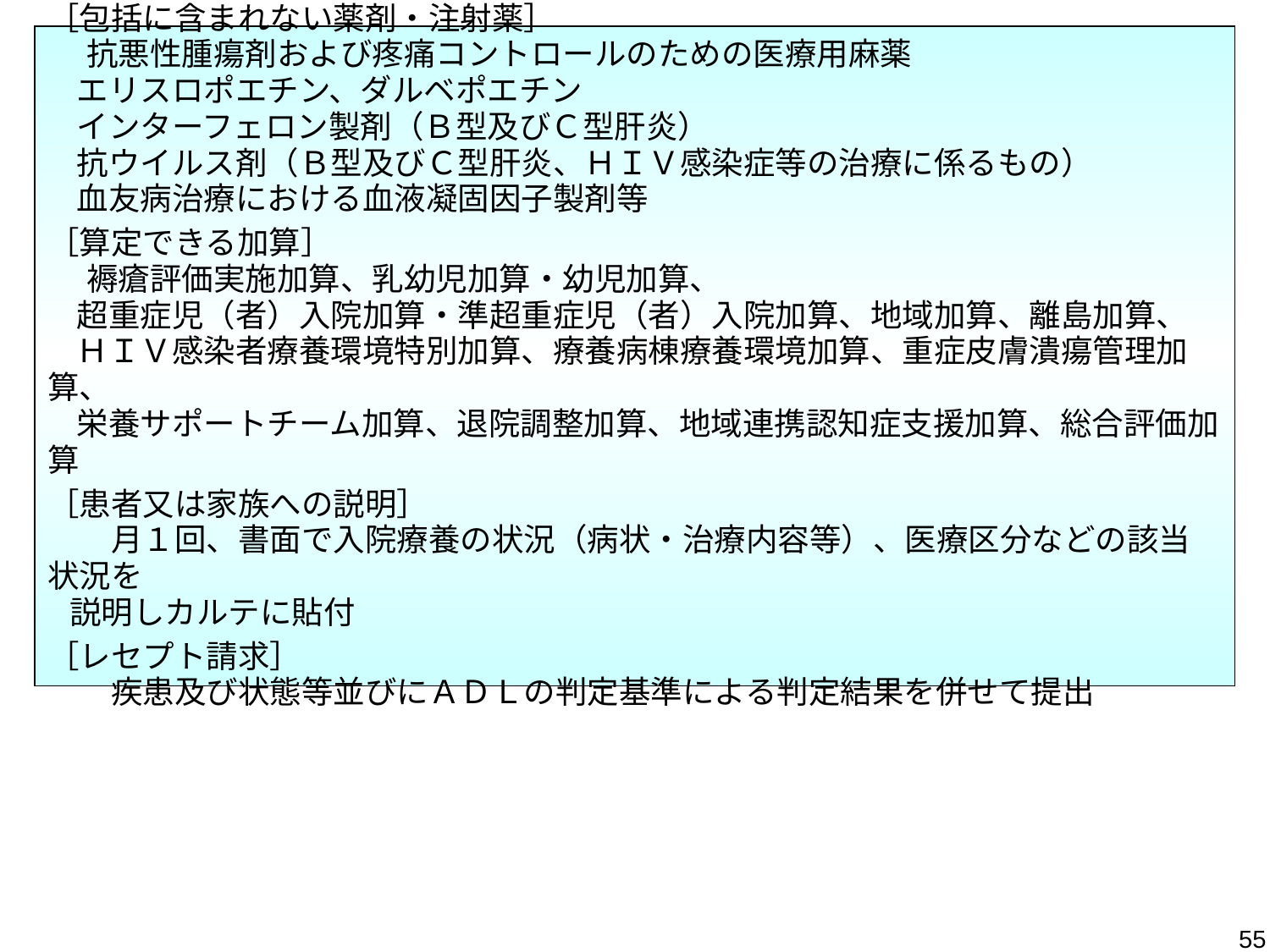

［包括に含まれない薬剤・注射薬］
　 抗悪性腫瘍剤および疼痛コントロールのための医療用麻薬
   エリスロポエチン、ダルベポエチン
   インターフェロン製剤（Ｂ型及びＣ型肝炎）
   抗ウイルス剤（Ｂ型及びＣ型肝炎、ＨＩＶ感染症等の治療に係るもの）
   血友病治療における血液凝固因子製剤等
［算定できる加算］
　 褥瘡評価実施加算、乳幼児加算・幼児加算、
   超重症児（者）入院加算・準超重症児（者）入院加算、地域加算、離島加算、
   ＨＩＶ感染者療養環境特別加算、療養病棟療養環境加算、重症皮膚潰瘍管理加算、
   栄養サポートチーム加算、退院調整加算、地域連携認知症支援加算、総合評価加算
［患者又は家族への説明］
　　月１回、書面で入院療養の状況（病状・治療内容等）、医療区分などの該当状況を
  説明しカルテに貼付
［レセプト請求］
　　疾患及び状態等並びにＡＤＬの判定基準による判定結果を併せて提出

55